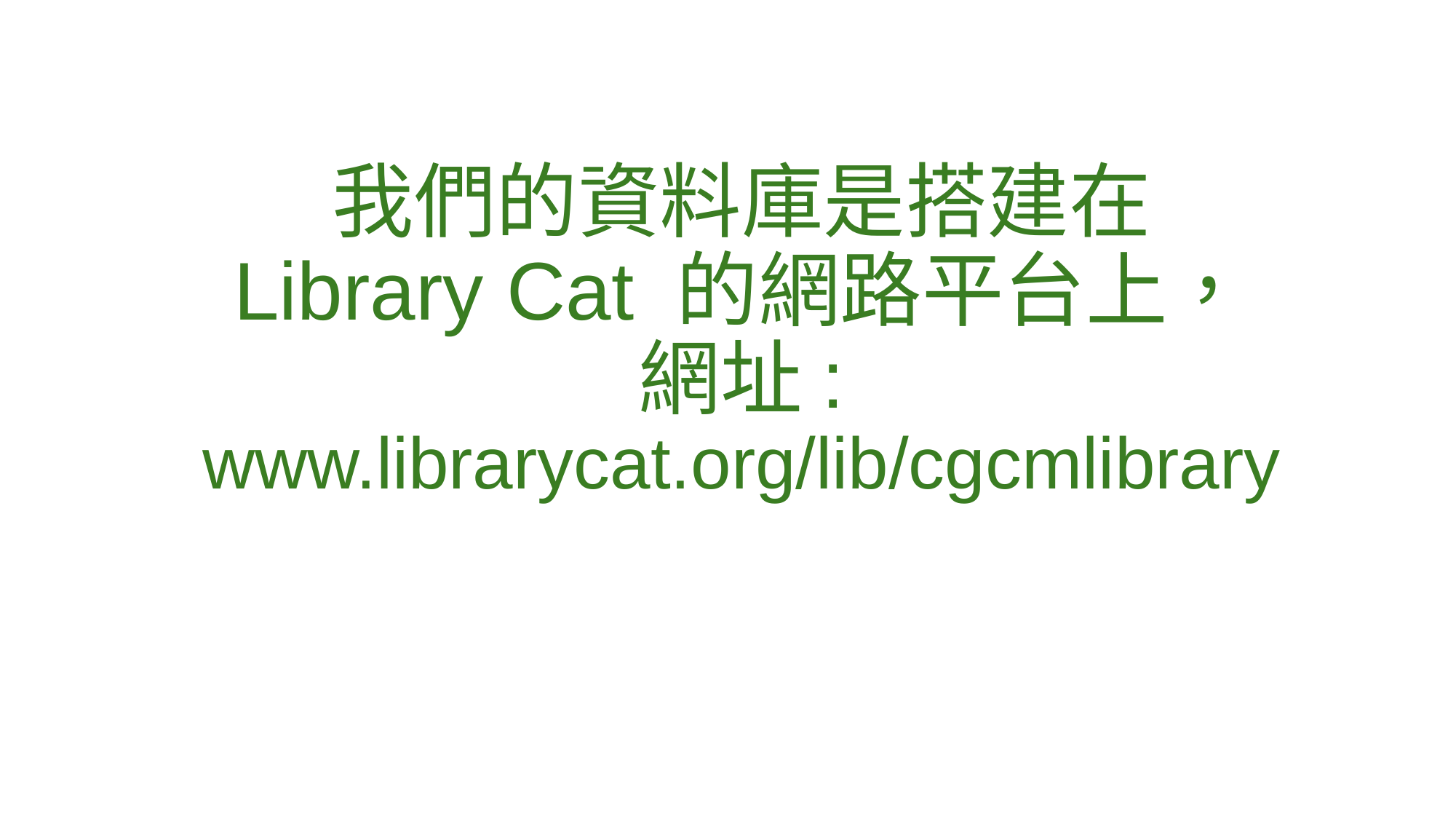

# 我們的資料庫是搭建在 Library Cat 的網路平台上， 網址: www.librarycat.org/lib/cgcmlibrary